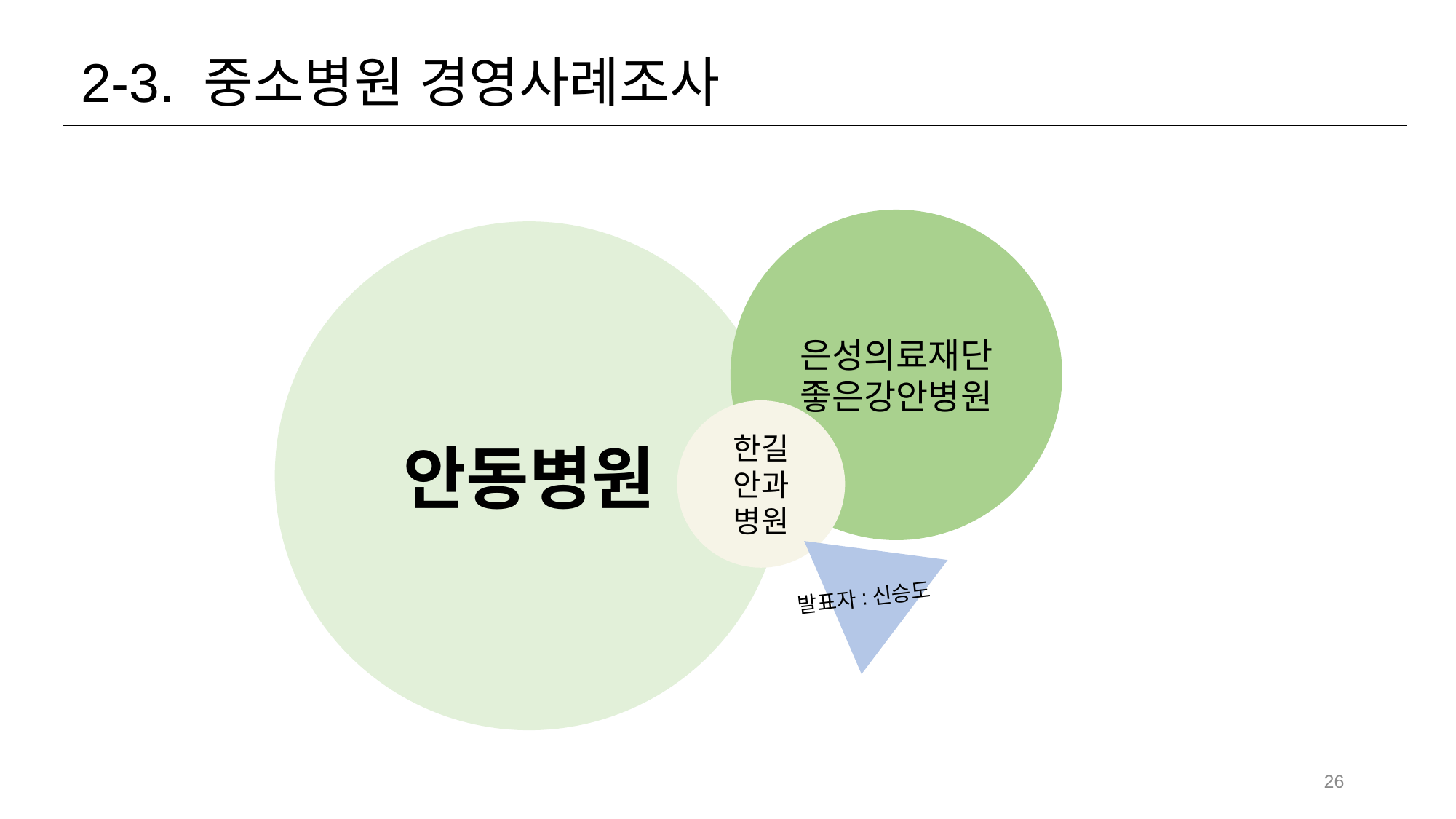

2-3. 중소병원 경영사례조사
은성의료재단
좋은강안병원
안동병원
한길
안과
병원

발표자:신승도

26